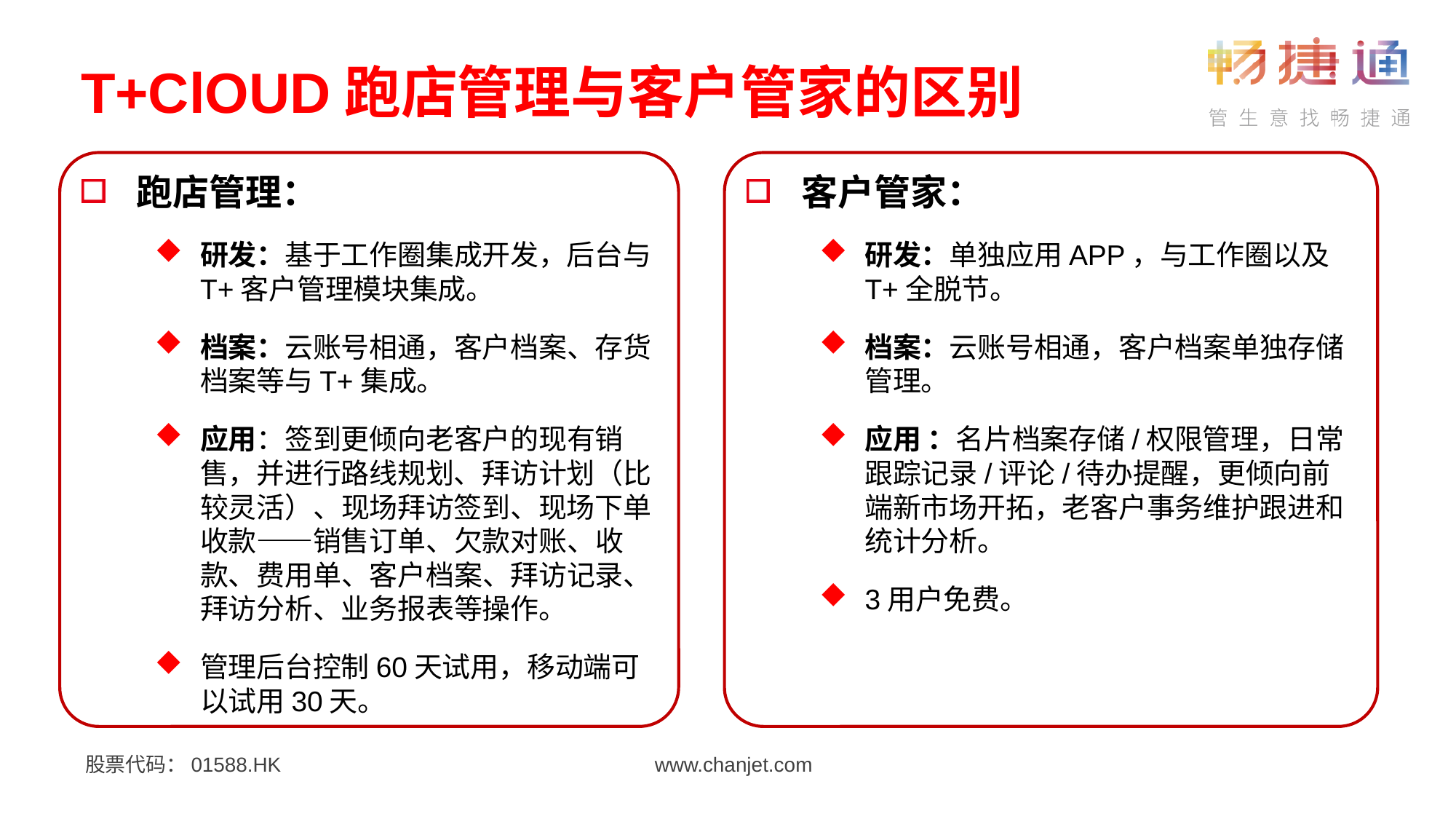

T+ClOUD跑店管理与客户管家的区别
跑店管理：
研发：基于工作圈集成开发，后台与T+客户管理模块集成。
档案：云账号相通，客户档案、存货档案等与T+集成。
应用：签到更倾向老客户的现有销售，并进行路线规划、拜访计划（比较灵活）、现场拜访签到、现场下单收款——销售订单、欠款对账、收款、费用单、客户档案、拜访记录、拜访分析、业务报表等操作。
管理后台控制60天试用，移动端可以试用30天。
客户管家：
研发：单独应用APP，与工作圈以及T+全脱节。
档案：云账号相通，客户档案单独存储管理。
应用 ：名片档案存储/权限管理，日常跟踪记录/评论/待办提醒，更倾向前端新市场开拓，老客户事务维护跟进和统计分析。
3用户免费。